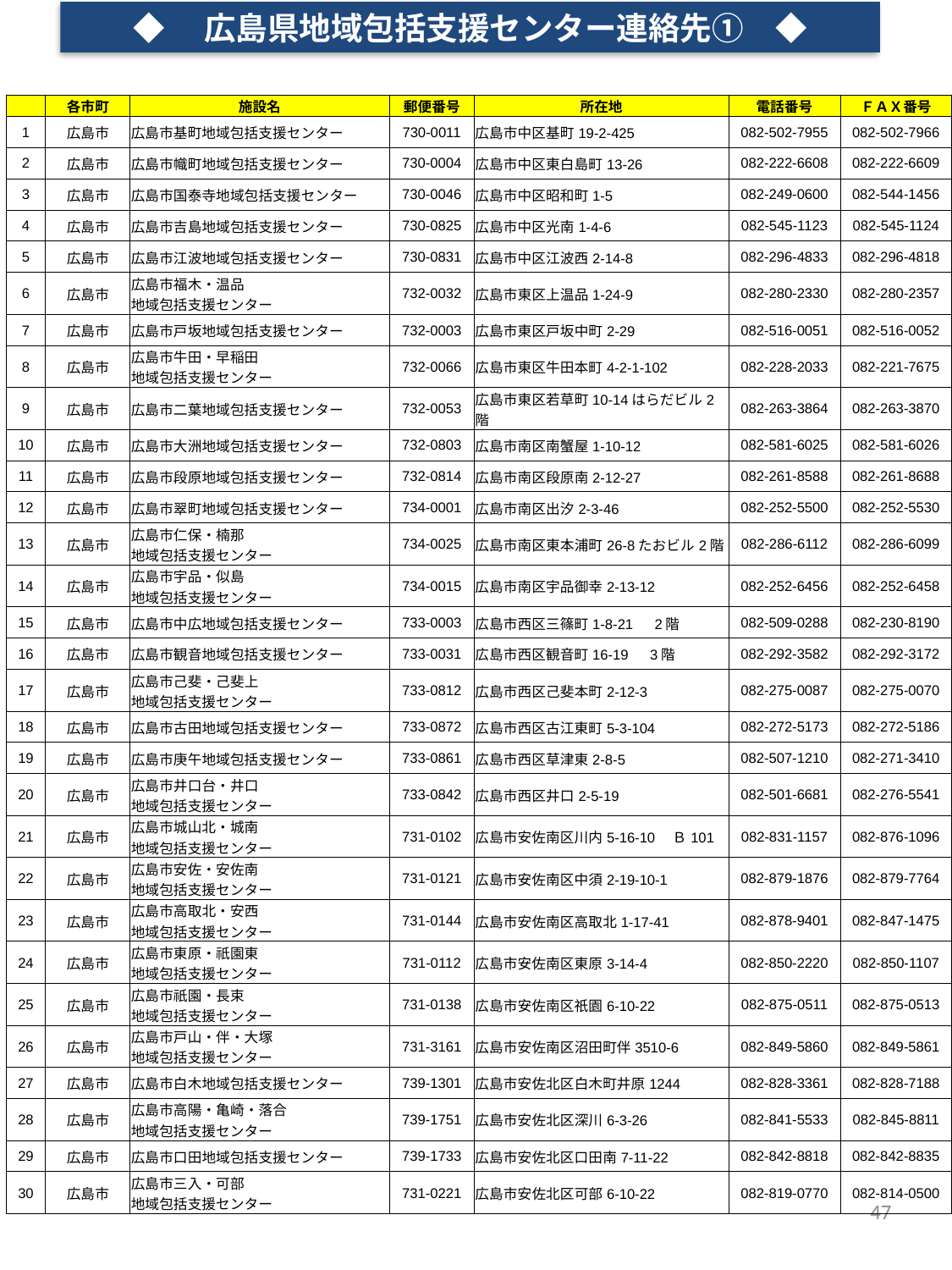

◆　広島県地域包括支援センター連絡先①　◆
|  | 各市町 | 施設名 | 郵便番号 | 所在地 | 電話番号 | ＦＡＸ番号 |
| --- | --- | --- | --- | --- | --- | --- |
| 1 | 広島市 | 広島市基町地域包括支援センター | 730-0011 | 広島市中区基町19-2-425 | 082-502-7955 | 082-502-7966 |
| 2 | 広島市 | 広島市幟町地域包括支援センター | 730-0004 | 広島市中区東白島町13-26 | 082-222-6608 | 082-222-6609 |
| 3 | 広島市 | 広島市国泰寺地域包括支援センター | 730-0046 | 広島市中区昭和町1-5 | 082-249-0600 | 082-544-1456 |
| 4 | 広島市 | 広島市吉島地域包括支援センター | 730-0825 | 広島市中区光南1-4-6 | 082-545-1123 | 082-545-1124 |
| 5 | 広島市 | 広島市江波地域包括支援センター | 730-0831 | 広島市中区江波西2-14-8 | 082-296-4833 | 082-296-4818 |
| 6 | 広島市 | 広島市福木・温品 地域包括支援センター | 732-0032 | 広島市東区上温品1-24-9 | 082-280-2330 | 082-280-2357 |
| 7 | 広島市 | 広島市戸坂地域包括支援センター | 732-0003 | 広島市東区戸坂中町2-29 | 082-516-0051 | 082-516-0052 |
| 8 | 広島市 | 広島市牛田・早稲田 地域包括支援センター | 732-0066 | 広島市東区牛田本町4-2-1-102 | 082-228-2033 | 082-221-7675 |
| 9 | 広島市 | 広島市二葉地域包括支援センター | 732-0053 | 広島市東区若草町10-14はらだビル2階 | 082-263-3864 | 082-263-3870 |
| 10 | 広島市 | 広島市大洲地域包括支援センター | 732-0803 | 広島市南区南蟹屋1-10-12 | 082-581-6025 | 082-581-6026 |
| 11 | 広島市 | 広島市段原地域包括支援センター | 732-0814 | 広島市南区段原南2-12-27 | 082-261-8588 | 082-261-8688 |
| 12 | 広島市 | 広島市翠町地域包括支援センター | 734-0001 | 広島市南区出汐2-3-46 | 082-252-5500 | 082-252-5530 |
| 13 | 広島市 | 広島市仁保・楠那 地域包括支援センター | 734-0025 | 広島市南区東本浦町26-8たおビル2階 | 082-286-6112 | 082-286-6099 |
| 14 | 広島市 | 広島市宇品・似島 地域包括支援センター | 734-0015 | 広島市南区宇品御幸2-13-12 | 082-252-6456 | 082-252-6458 |
| 15 | 広島市 | 広島市中広地域包括支援センター | 733-0003 | 広島市西区三篠町1-8-21　2階 | 082-509-0288 | 082-230-8190 |
| 16 | 広島市 | 広島市観音地域包括支援センター | 733-0031 | 広島市西区観音町16-19　3階 | 082-292-3582 | 082-292-3172 |
| 17 | 広島市 | 広島市己斐・己斐上 地域包括支援センター | 733-0812 | 広島市西区己斐本町2-12-3 | 082-275-0087 | 082-275-0070 |
| 18 | 広島市 | 広島市古田地域包括支援センター | 733-0872 | 広島市西区古江東町5-3-104 | 082-272-5173 | 082-272-5186 |
| 19 | 広島市 | 広島市庚午地域包括支援センター | 733-0861 | 広島市西区草津東2-8-5 | 082-507-1210 | 082-271-3410 |
| 20 | 広島市 | 広島市井口台・井口 地域包括支援センター | 733-0842 | 広島市西区井口2-5-19 | 082-501-6681 | 082-276-5541 |
| 21 | 広島市 | 広島市城山北・城南 地域包括支援センター | 731-0102 | 広島市安佐南区川内5-16-10　Ｂ101 | 082-831-1157 | 082-876-1096 |
| 22 | 広島市 | 広島市安佐・安佐南 地域包括支援センター | 731-0121 | 広島市安佐南区中須2-19-10-1 | 082-879-1876 | 082-879-7764 |
| 23 | 広島市 | 広島市高取北・安西 地域包括支援センター | 731-0144 | 広島市安佐南区高取北1-17-41 | 082-878-9401 | 082-847-1475 |
| 24 | 広島市 | 広島市東原・祇園東 地域包括支援センター | 731-0112 | 広島市安佐南区東原3-14-4 | 082-850-2220 | 082-850-1107 |
| 25 | 広島市 | 広島市祇園・長束 地域包括支援センター | 731-0138 | 広島市安佐南区祇園6-10-22 | 082-875-0511 | 082-875-0513 |
| 26 | 広島市 | 広島市戸山・伴・大塚 地域包括支援センター | 731-3161 | 広島市安佐南区沼田町伴3510-6 | 082-849-5860 | 082-849-5861 |
| 27 | 広島市 | 広島市白木地域包括支援センター | 739-1301 | 広島市安佐北区白木町井原1244 | 082-828-3361 | 082-828-7188 |
| 28 | 広島市 | 広島市高陽・亀崎・落合 地域包括支援センター | 739-1751 | 広島市安佐北区深川6-3-26 | 082-841-5533 | 082-845-8811 |
| 29 | 広島市 | 広島市口田地域包括支援センター | 739-1733 | 広島市安佐北区口田南7-11-22 | 082-842-8818 | 082-842-8835 |
| 30 | 広島市 | 広島市三入・可部 地域包括支援センター | 731-0221 | 広島市安佐北区可部6-10-22 | 082-819-0770 | 082-814-0500 |
47